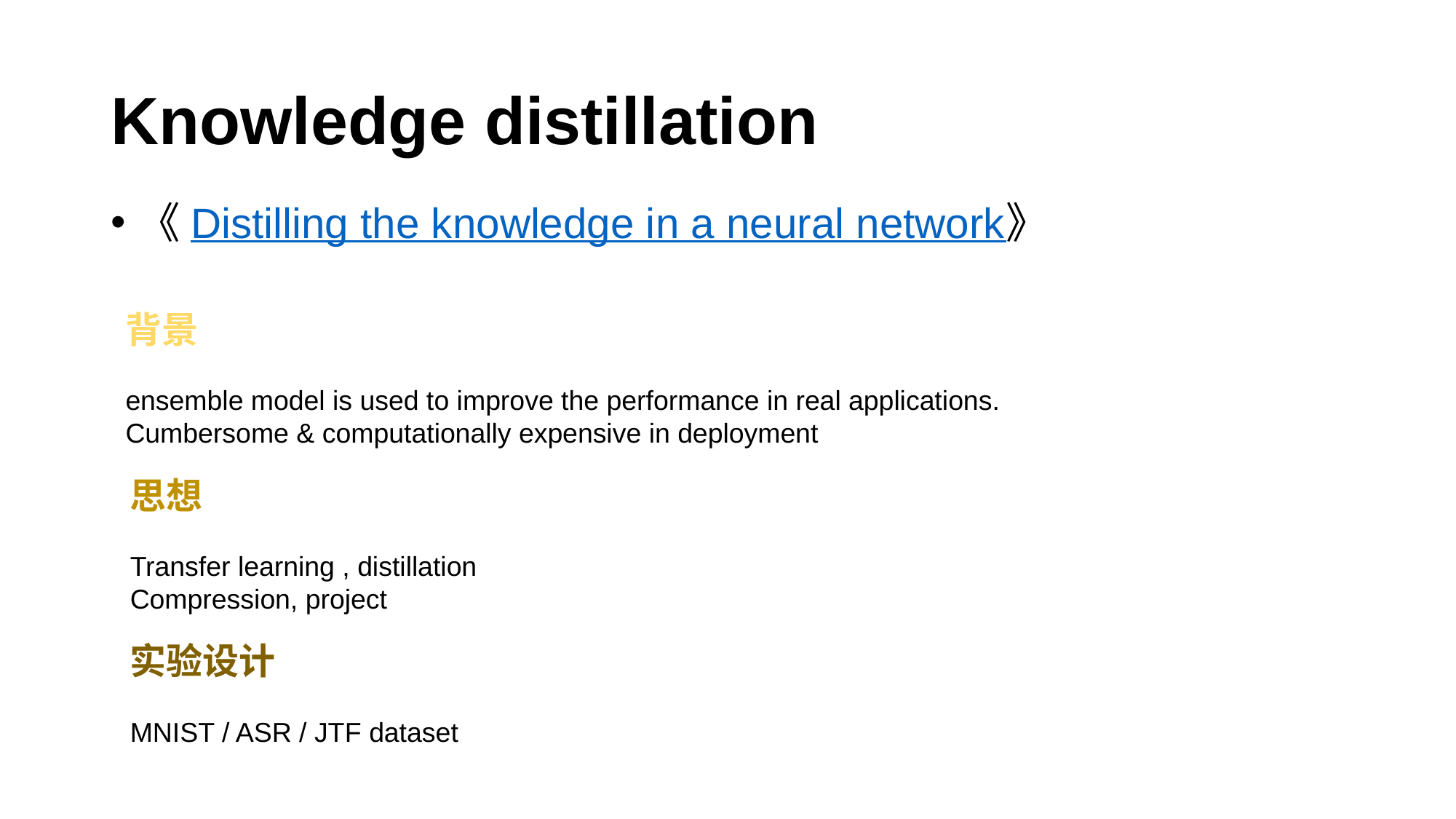

# Knowledge distillation
《Distilling the knowledge in a neural network》

背景

ensemble model is used to improve the performance in real applications.
Cumbersome & computationally expensive in deployment
思想

Transfer learning , distillation
Compression, project
实验设计

MNIST / ASR / JTF dataset